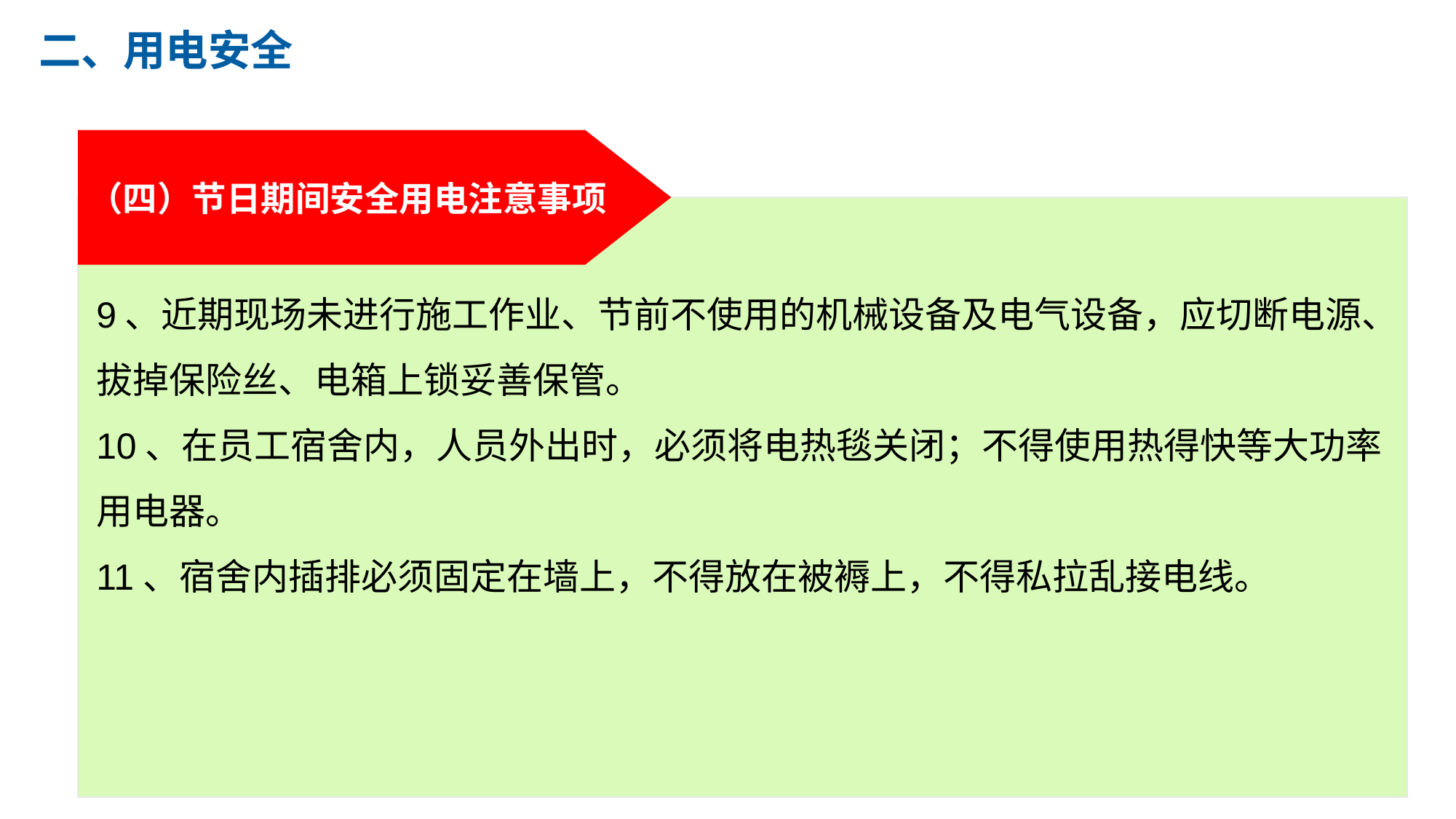

二、用电安全
（四）节日期间安全用电注意事项

9、近期现场未进行施工作业、节前不使用的机械设备及电气设备，应切断电源、拔掉保险丝、电箱上锁妥善保管。
10、在员工宿舍内，人员外出时，必须将电热毯关闭；不得使用热得快等大功率用电器。
11、宿舍内插排必须固定在墙上，不得放在被褥上，不得私拉乱接电线。